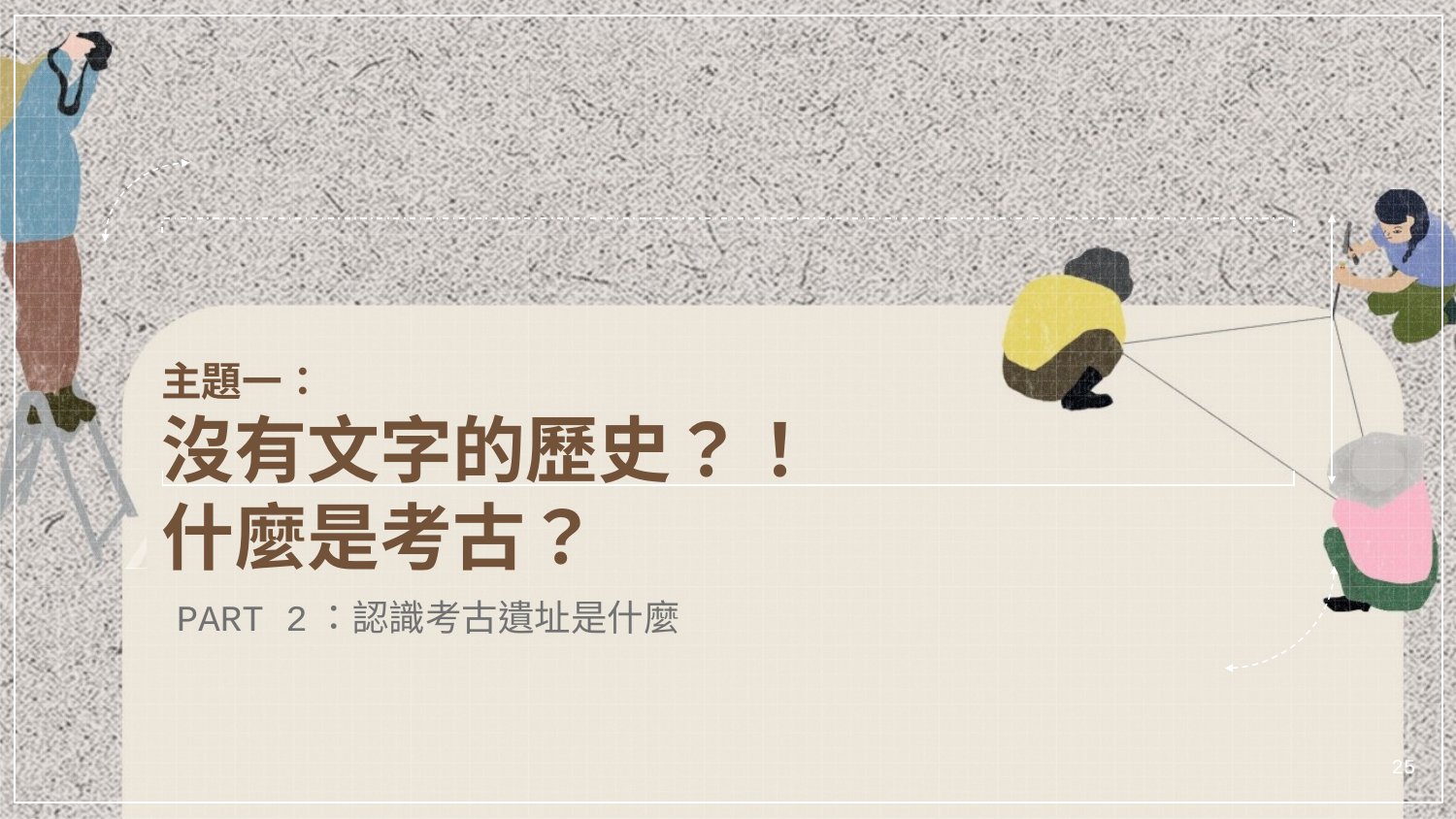

# 主題一： 沒有文字的歷史？！
什麼是考古？
PART 2：認識考古遺址是什麼

25